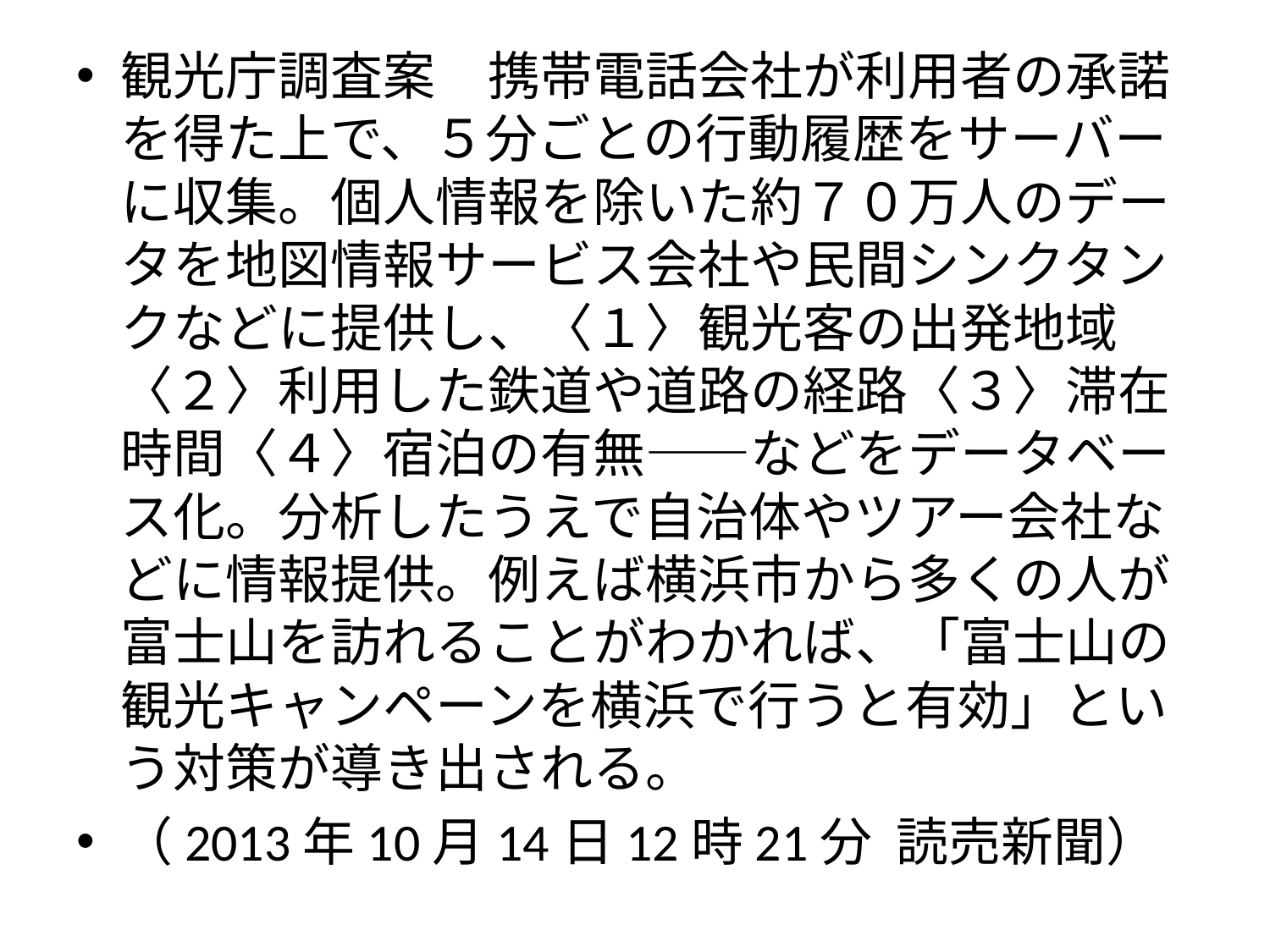

観光庁調査案　携帯電話会社が利用者の承諾を得た上で、５分ごとの行動履歴をサーバーに収集。個人情報を除いた約７０万人のデータを地図情報サービス会社や民間シンクタンクなどに提供し、〈１〉観光客の出発地域〈２〉利用した鉄道や道路の経路〈３〉滞在時間〈４〉宿泊の有無――などをデータベース化。分析したうえで自治体やツアー会社などに情報提供。例えば横浜市から多くの人が富士山を訪れることがわかれば、「富士山の観光キャンペーンを横浜で行うと有効」という対策が導き出される。
（2013年10月14日12時21分  読売新聞）